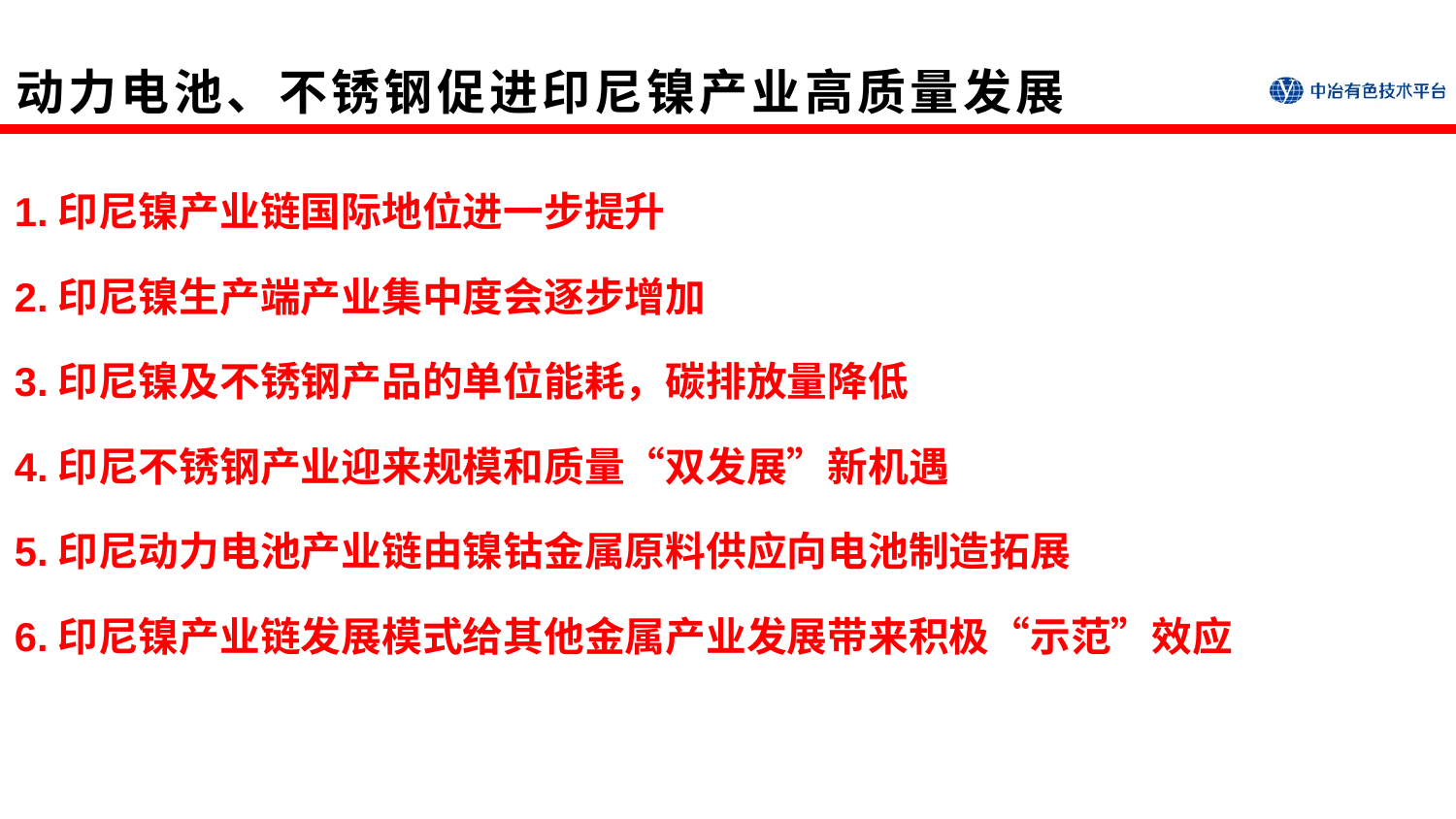

# 动力电池、不锈钢促进印尼镍产业高质量发展
1.印尼镍产业链国际地位进一步提升
2.印尼镍生产端产业集中度会逐步增加
3.印尼镍及不锈钢产品的单位能耗，碳排放量降低
4.印尼不锈钢产业迎来规模和质量“双发展”新机遇
5.印尼动力电池产业链由镍钴金属原料供应向电池制造拓展
6.印尼镍产业链发展模式给其他金属产业发展带来积极“示范”效应